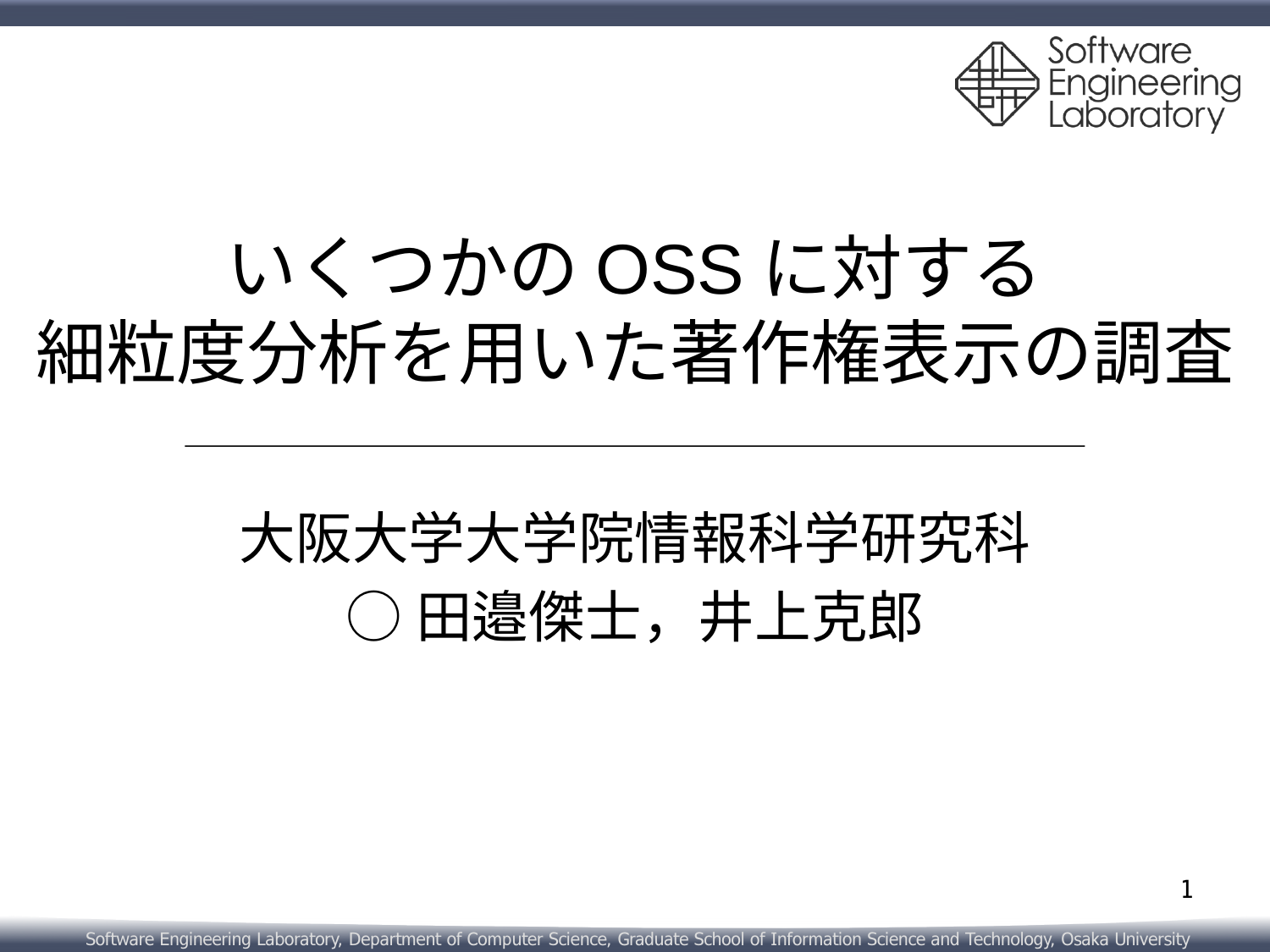

# いくつかのOSSに対する 細粒度分析を用いた著作権表示の調査
大阪大学大学院情報科学研究科
○田邉傑士，井上克郎
1